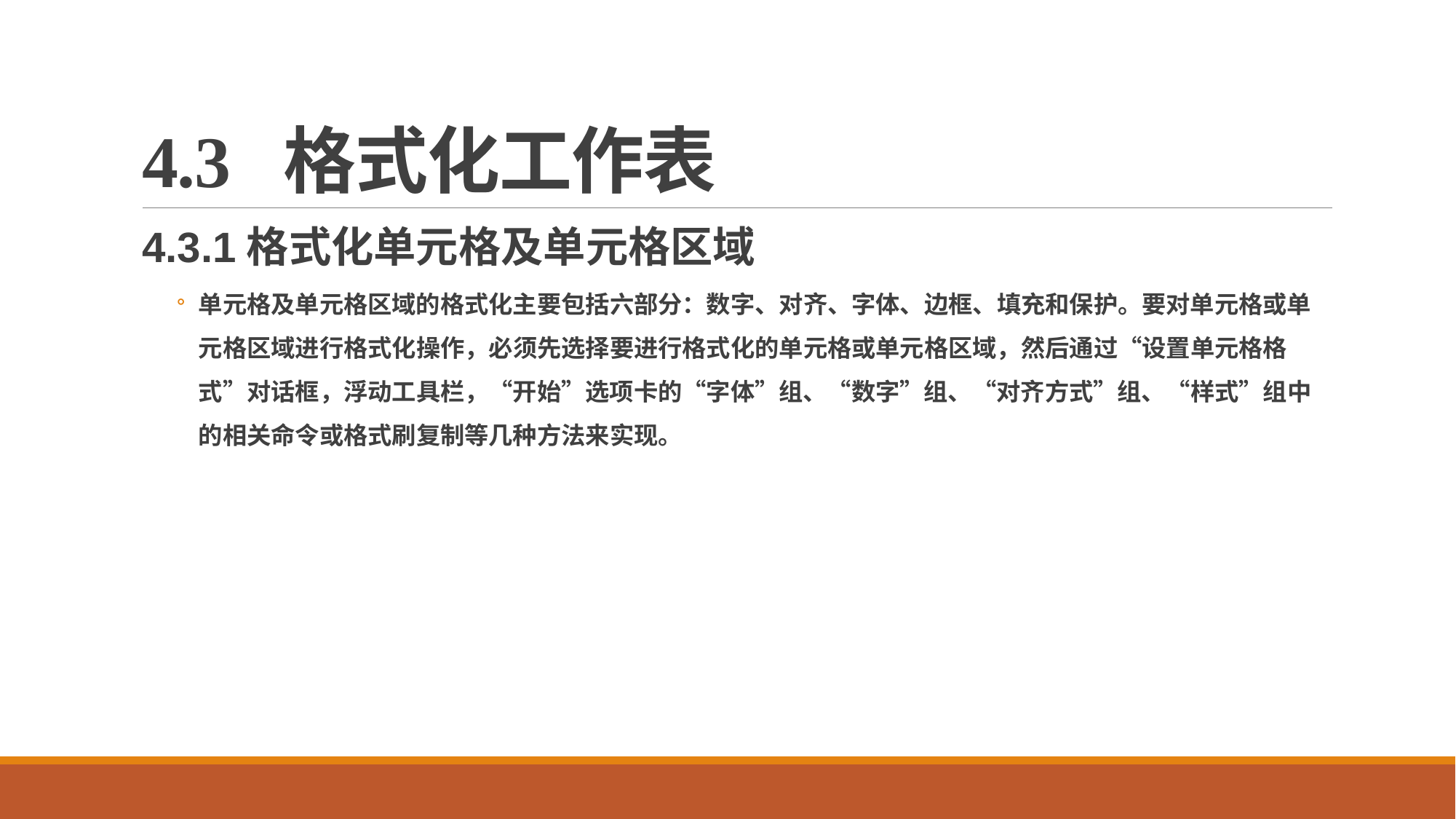

# 4.3  格式化工作表
4.3.1格式化单元格及单元格区域
单元格及单元格区域的格式化主要包括六部分：数字、对齐、字体、边框、填充和保护。要对单元格或单元格区域进行格式化操作，必须先选择要进行格式化的单元格或单元格区域，然后通过“设置单元格格式”对话框，浮动工具栏，“开始”选项卡的“字体”组、“数字”组、“对齐方式”组、“样式”组中的相关命令或格式刷复制等几种方法来实现。